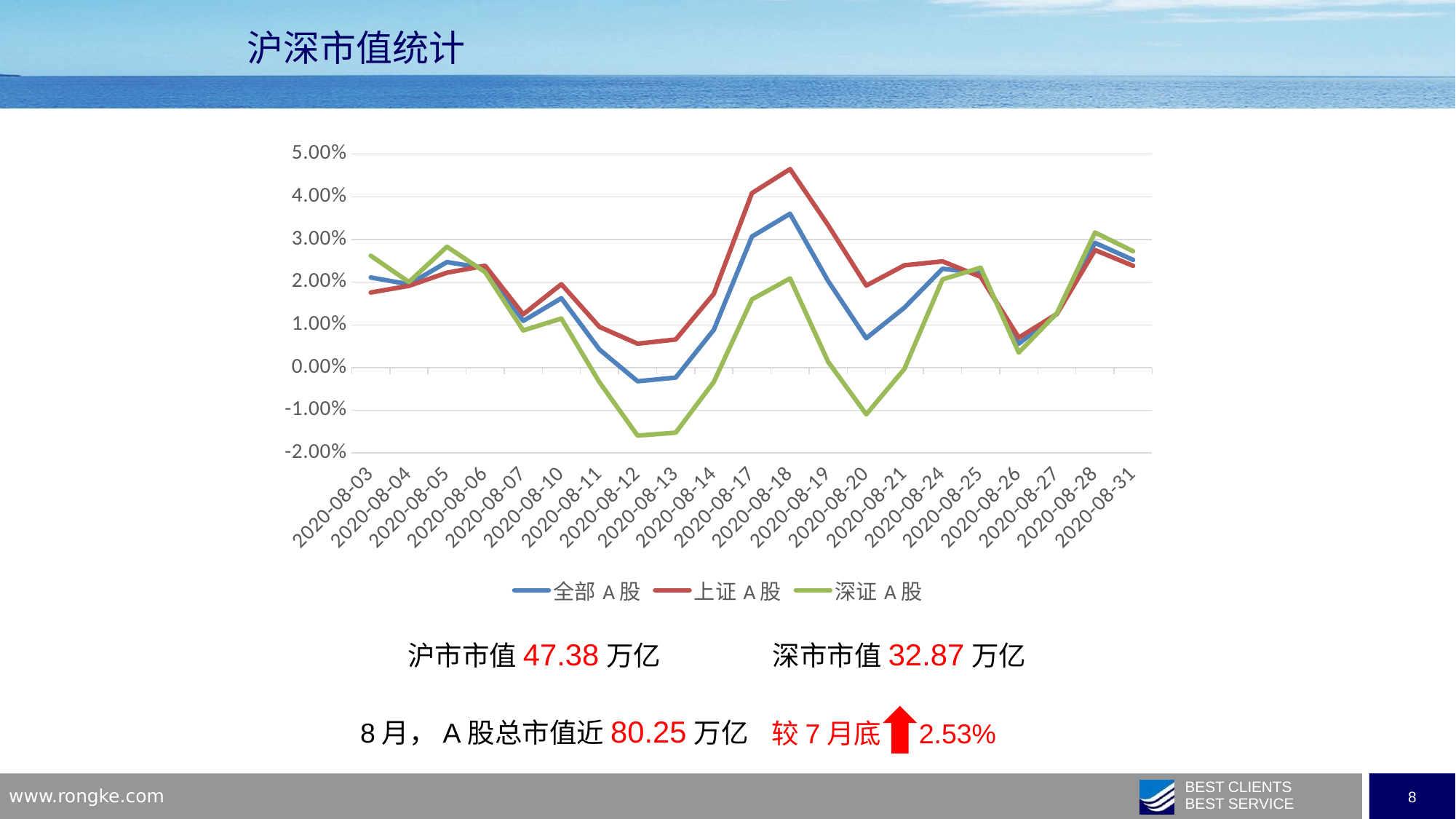

沪深市值统计

### Chart

| Category | 全部A股 | 上证A股 | 深证A股 |
|---|---|---|---|
| 44046 | 0.02111051245638018 | 0.017590660940081992 | 0.026201416722060777 |
| 44047 | 0.01951558489188332 | 0.019149663424853358 | 0.020044831977671818 |
| 44048 | 0.02471155851232787 | 0.022225426845632335 | 0.02830735175769661 |
| 44049 | 0.02325122797638679 | 0.023859163823454654 | 0.022371945659276804 |
| 44050 | 0.010939816350653553 | 0.012480120446335619 | 0.00871201195184823 |
| 44053 | 0.01624684609761351 | 0.019531242708287877 | 0.011496489828874745 |
| 44054 | 0.004231368650488454 | 0.009536321848227836 | -0.003441400708836695 |
| 44055 | -0.0031990818431721912 | 0.005602877995492639 | -0.015929713996712058 |
| 44056 | -0.0023343801802603314 | 0.006583522985271539 | -0.01523270587841985 |
| 44057 | 0.008855481685821287 | 0.01729105337300596 | -0.0033452283972378316 |
| 44060 | 0.030694117529394216 | 0.040860930298326714 | 0.015989443126472658 |
| 44061 | 0.03602760741999833 | 0.04649539990940044 | 0.020887613818027617 |
| 44062 | 0.020264391129512394 | 0.03334545173991632 | 0.0013447216625266378 |
| 44063 | 0.0068842948793022 | 0.019217996910106283 | -0.010954439507531832 |
| 44064 | 0.01404065175682745 | 0.02395869710520726 | -0.00030422021789466847 |
| 44067 | 0.02315783784535408 | 0.024882999352663138 | 0.020662666661035667 |
| 44068 | 0.022134888569743882 | 0.021263371356158967 | 0.023395399327009292 |
| 44069 | 0.005591483951037812 | 0.007019734884275763 | 0.003525746593985968 |
| 44070 | 0.012648811092790258 | 0.012577932514121537 | 0.01275132566103565 |
| 44071 | 0.029213453531028444 | 0.027536775827410098 | 0.03163850062008833 |
| 44074 | 0.02523337075034071 | 0.023839207783651784 | 0.027249805506434743 |
沪市市值47.38万亿
深市市值32.87万亿

8月，A股总市值近80.25万亿
  较7月底     2.53%